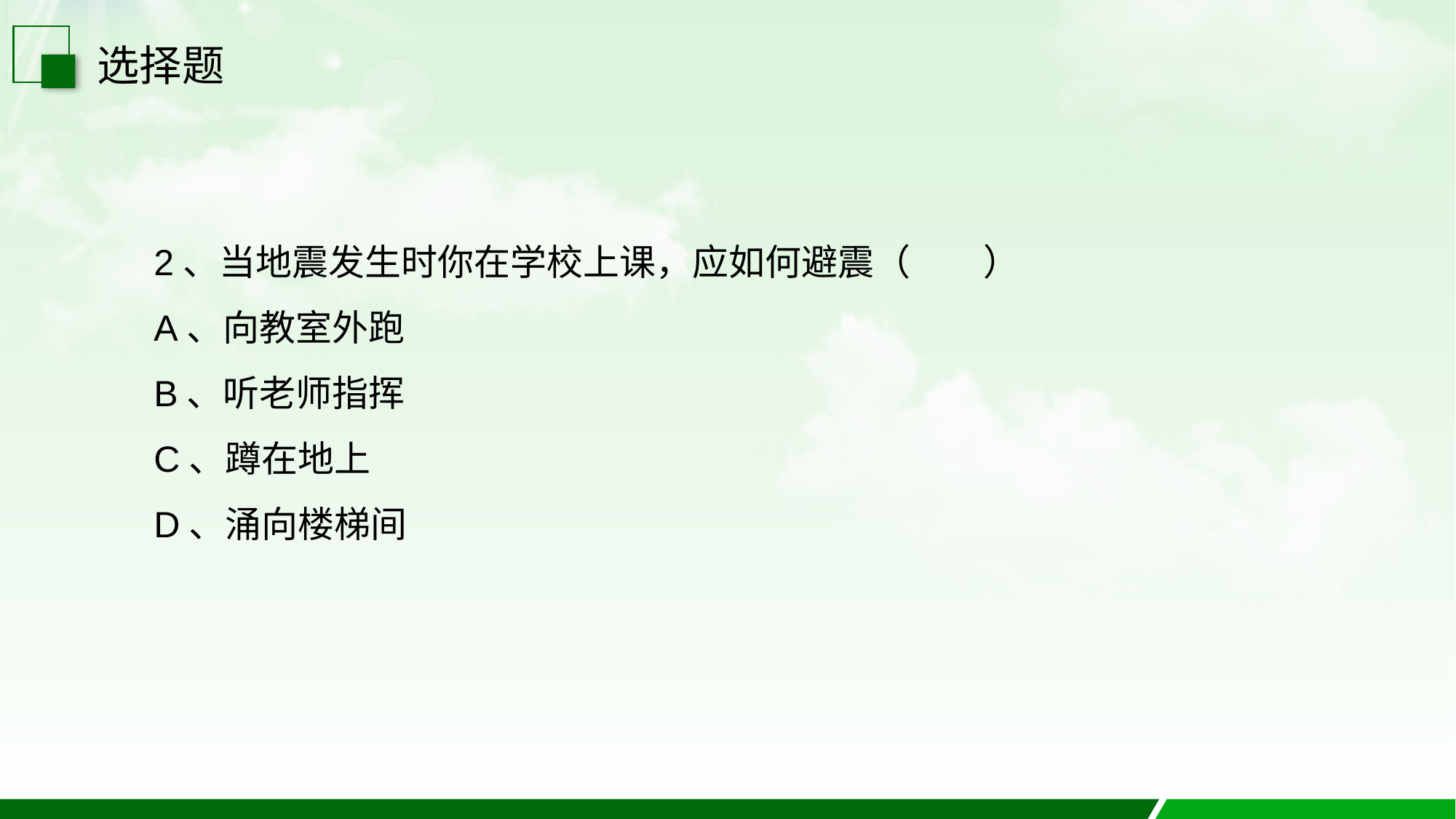

选择题
2、当地震发生时你在学校上课，应如何避震（　　）
A、向教室外跑
B、听老师指挥
C、蹲在地上
D、涌向楼梯间